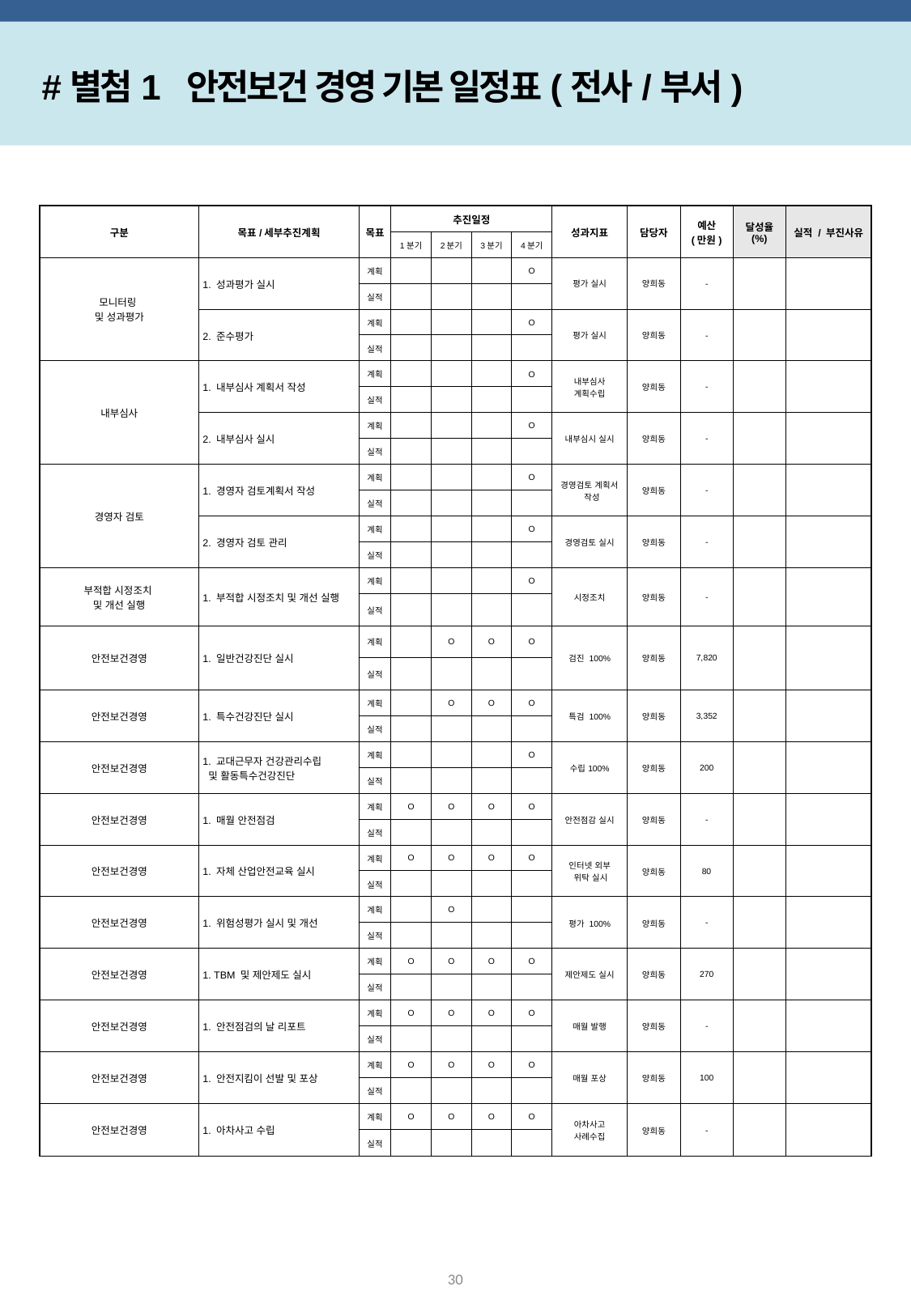

#별첨1  안전보건 경영 기본 일정표(전사/부서)
| 구분 | 목표/세부추진계획 | 목표 | 추진일정 |  |  |  | 성과지표 | 담당자 | 예산 (만원) | 달성율 (%) | 실적 / 부진사유 |
| --- | --- | --- | --- | --- | --- | --- | --- | --- | --- | --- | --- |
|  |  |  | 1분기 | 2분기 | 3분기 | 4분기 |  |  |  |  |  |
| 모니터링 및 성과평가 | 1. 성과평가 실시 | 계획 |  |  |  | O | 평가 실시 | 양희동 | - |  |  |
|  |  | 실적 |  |  |  |  |  |  |  |  |  |
|  | 2. 준수평가 | 계획 |  |  |  | O | 평가 실시 | 양희동 | - |  |  |
|  |  | 실적 |  |  |  |  |  |  |  |  |  |
| 내부심사 | 1. 내부심사 계획서 작성 | 계획 |  |  |  | O | 내부심사 계획수립 | 양희동 | - |  |  |
|  |  | 실적 |  |  |  |  |  |  |  |  |  |
|  | 2. 내부심사 실시 | 계획 |  |  |  | O | 내부심시 실시 | 양희동 | - |  |  |
|  |  | 실적 |  |  |  |  |  |  |  |  |  |
| 경영자 검토 | 1. 경영자 검토계획서 작성 | 계획 |  |  |  | O | 경영검토 계획서 작성 | 양희동 | - |  |  |
|  |  | 실적 |  |  |  |  |  |  |  |  |  |
|  | 2. 경영자 검토 관리 | 계획 |  |  |  | O | 경영검토 실시 | 양희동 | - |  |  |
|  |  | 실적 |  |  |  |  |  |  |  |  |  |
| 부적합 시정조치 및 개선 실행 | 1. 부적합 시정조치 및 개선 실행 | 계획 |  |  |  | O | 시정조치 | 양희동 | - |  |  |
|  |  | 실적 |  |  |  |  |  |  |  |  |  |
| 안전보건경영 | 1. 일반건강진단 실시 | 계획 |  | O | O | O | 검진 100% | 양희동 | 7,820 |  |  |
|  |  | 실적 |  |  |  |  |  |  |  |  |  |
| 안전보건경영 | 1. 특수건강진단 실시 | 계획 |  | O | O | O | 특검 100% | 양희동 | 3,352 |  |  |
|  |  | 실적 |  |  |  |  |  |  |  |  |  |
| 안전보건경영 | 1. 교대근무자 건강관리수립 및 활동특수건강진단 | 계획 |  |  |  | O | 수립100% | 양희동 | 200 |  |  |
|  |  | 실적 |  |  |  |  |  |  |  |  |  |
| 안전보건경영 | 1. 매월 안전점검 | 계획 | O | O | O | O | 안전점감 실시 | 양희동 | - |  |  |
|  |  | 실적 |  |  |  |  |  |  |  |  |  |
| 안전보건경영 | 1. 자체 산업안전교육 실시 | 계획 | O | O | O | O | 인터넷 외부 위탁 실시 | 양희동 | 80 |  |  |
|  |  | 실적 |  |  |  |  |  |  |  |  |  |
| 안전보건경영 | 1. 위험성평가 실시 및 개선 | 계획 |  | O |  |  | 평가 100% | 양희동 | - |  |  |
|  |  | 실적 |  |  |  |  |  |  |  |  |  |
| 안전보건경영 | 1. TBM 및 제안제도 실시 | 계획 | O | O | O | O | 제안제도 실시 | 양희동 | 270 |  |  |
|  |  | 실적 |  |  |  |  |  |  |  |  |  |
| 안전보건경영 | 1. 안전점검의 날 리포트 | 계획 | O | O | O | O | 매월 발행 | 양희동 | - |  |  |
|  |  | 실적 |  |  |  |  |  |  |  |  |  |
| 안전보건경영 | 1. 안전지킴이 선발 및 포상 | 계획 | O | O | O | O | 매월 포상 | 양희동 | 100 |  |  |
|  |  | 실적 |  |  |  |  |  |  |  |  |  |
| 안전보건경영 | 1. 아차사고 수립 | 계획 | O | O | O | O | 아차사고 사례수집 | 양희동 | - |  |  |
|  |  | 실적 |  |  |  |  |  |  |  |  |  |
30